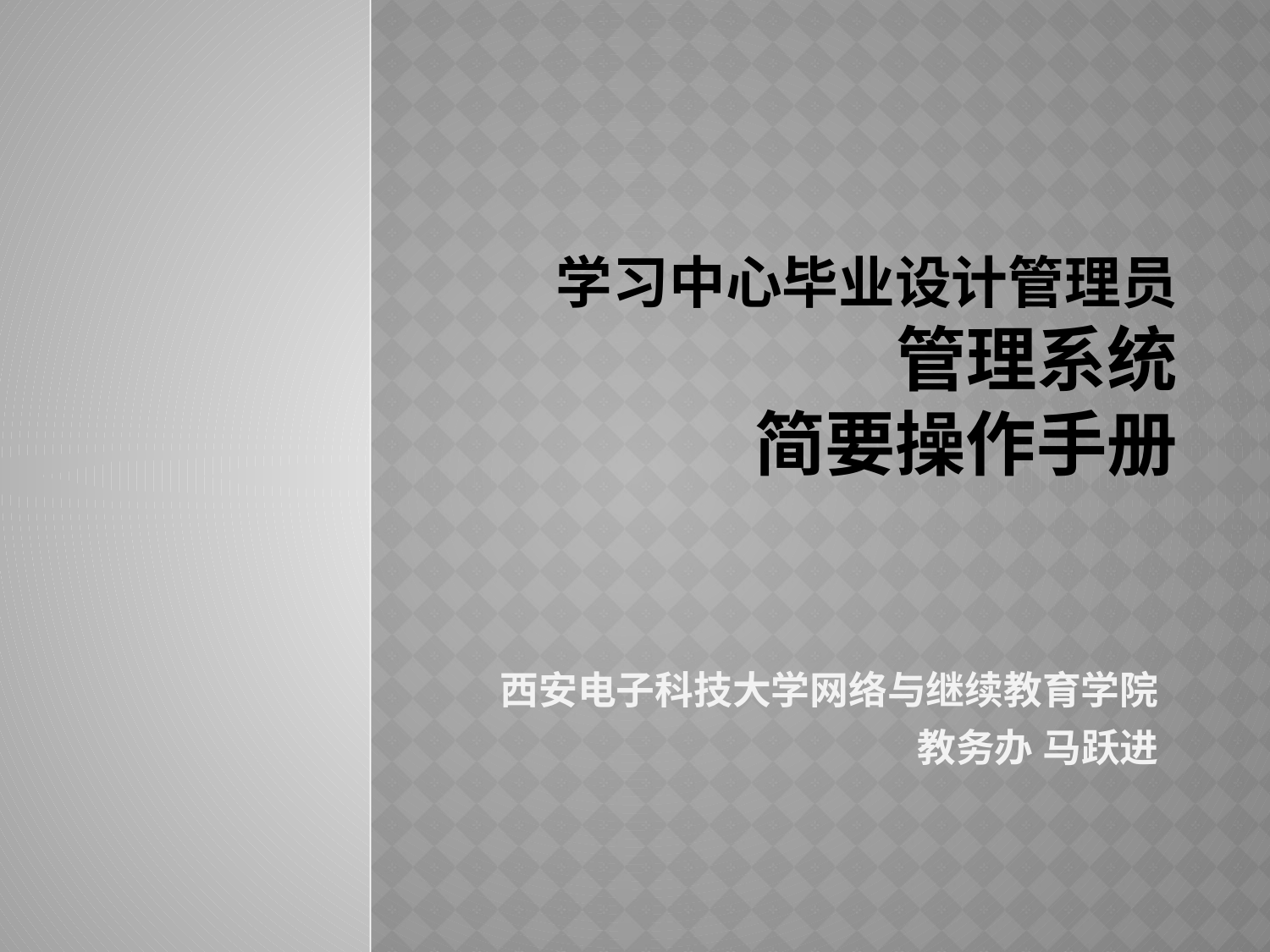

# 学习中心毕业设计管理员 管理系统 简要操作手册
西安电子科技大学网络与继续教育学院
教务办 马跃进